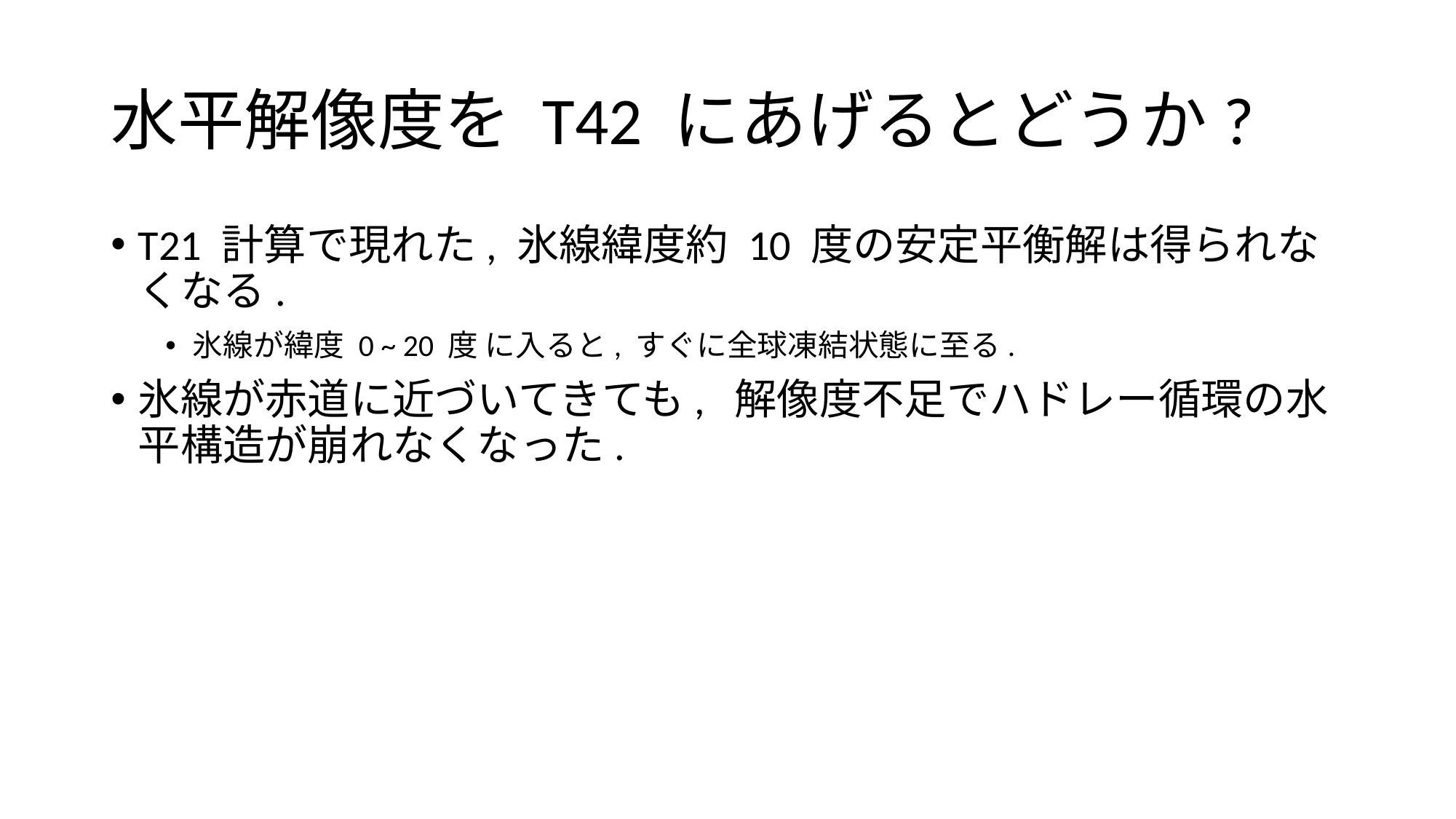

# 水平解像度を T42 にあげるとどうか?
T21 計算で現れた, 氷線緯度約 10 度の安定平衡解は得られなくなる.
氷線が緯度 0 ~ 20 度 に入ると, すぐに全球凍結状態に至る.
氷線が赤道に近づいてきても,  解像度不足でハドレー循環の水平構造が崩れなくなった.